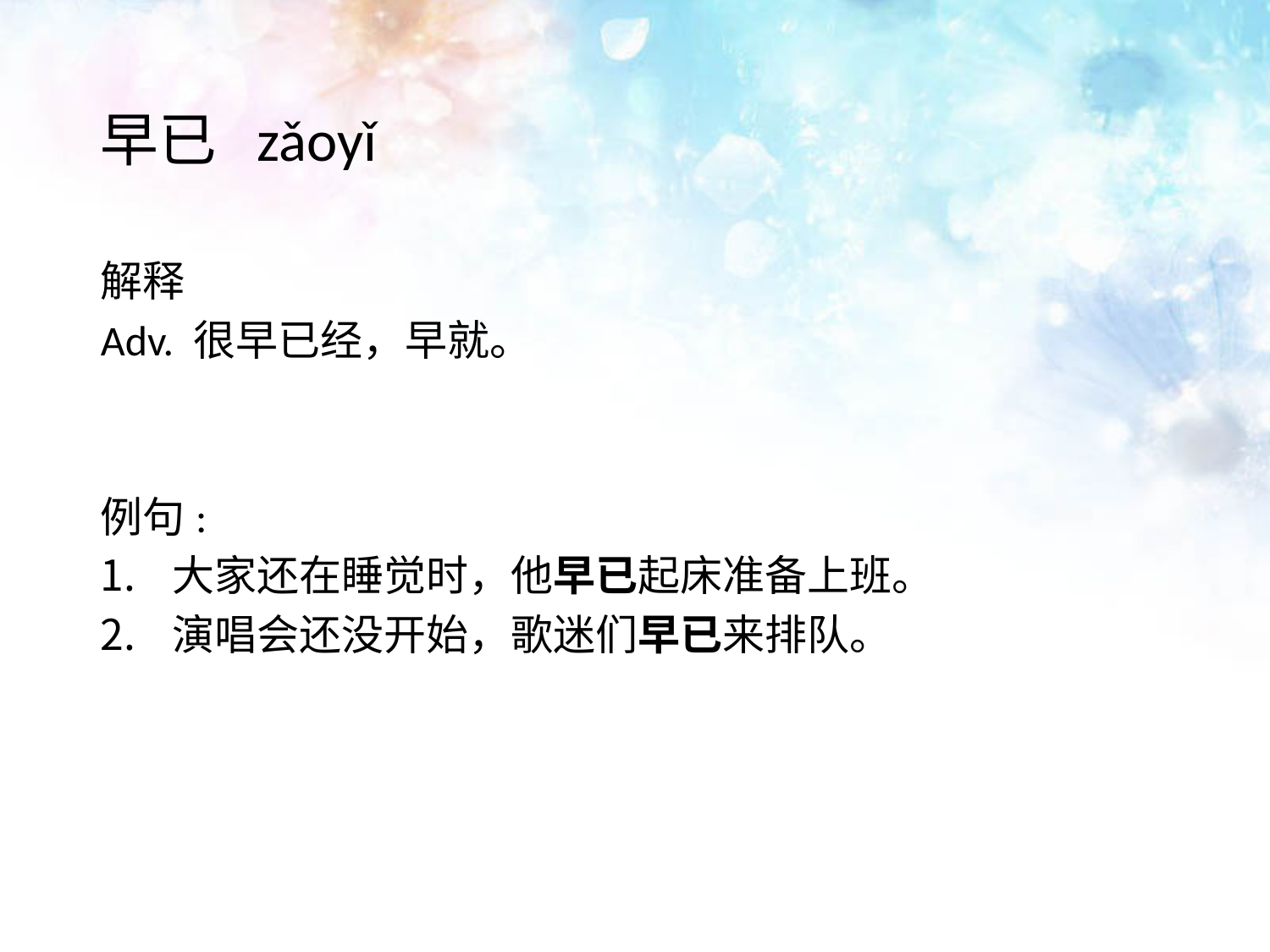

# 早已  zǎoyǐ
解释
Adv. 很早已经，早就。

例句:
大家还在睡觉时，他早已起床准备上班。
演唱会还没开始，歌迷们早已来排队。